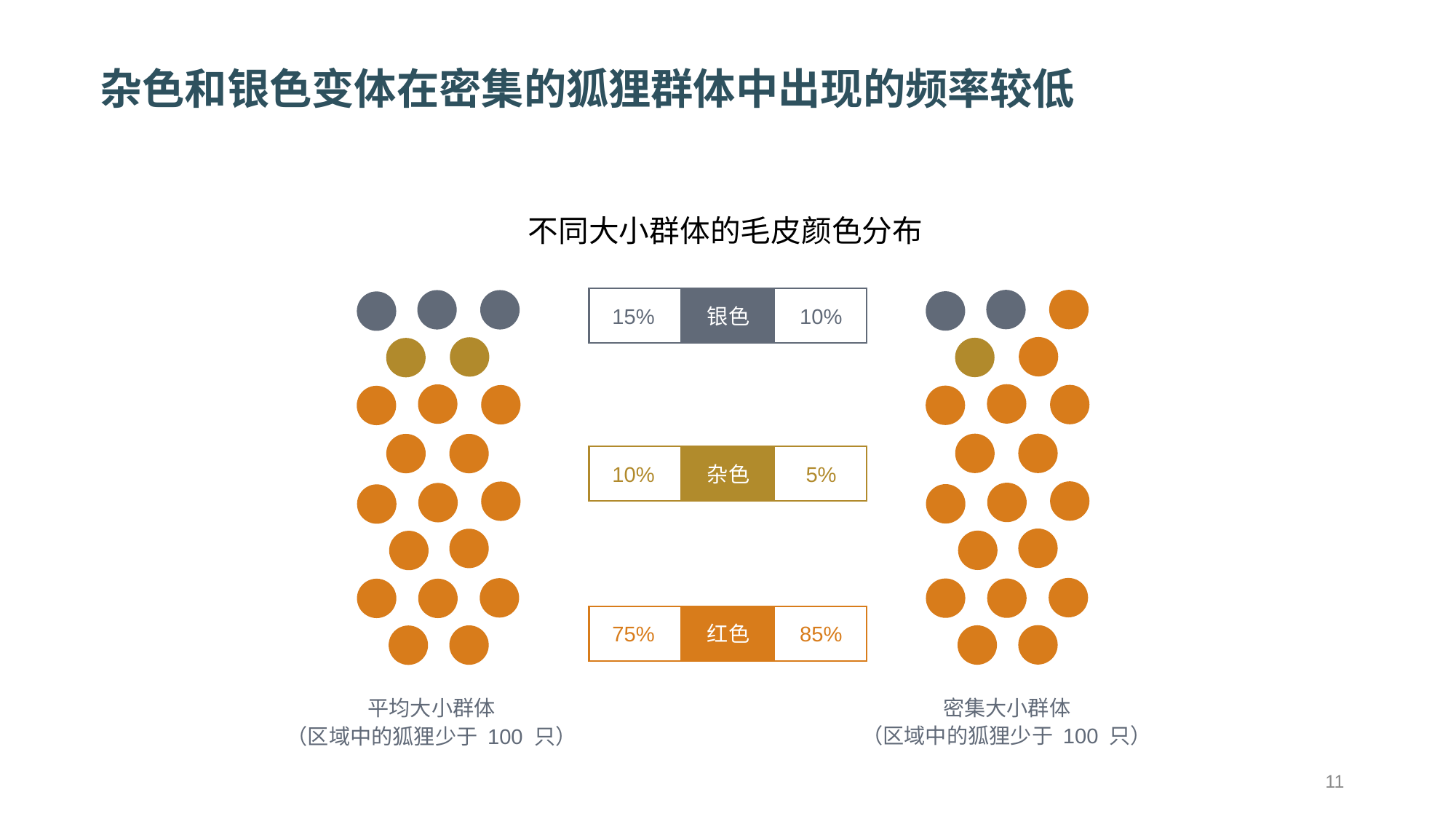

# 杂色和银色变体在密集的狐狸群体中出现的频率较低
不同大小群体的毛皮颜色分布

15%
银色
10%

10%
杂色
5%

75%
红色
85%
密集大小群体
（区域中的狐狸少于 100 只）
平均大小群体
（区域中的狐狸少于 100 只）
11